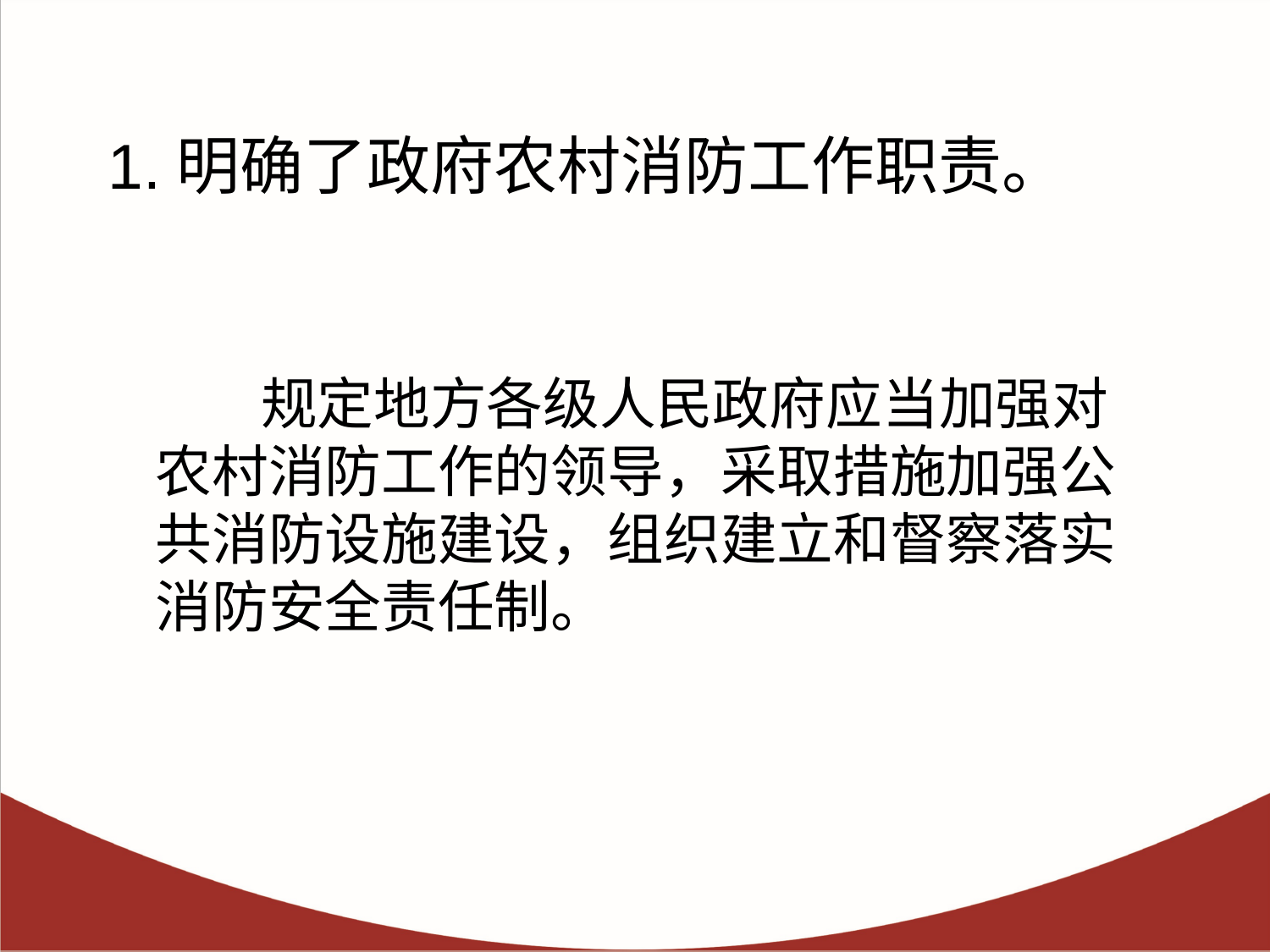

# 1.明确了政府农村消防工作职责。
           规定地方各级人民政府应当加强对农村消防工作的领导，采取措施加强公共消防设施建设，组织建立和督察落实消防安全责任制。